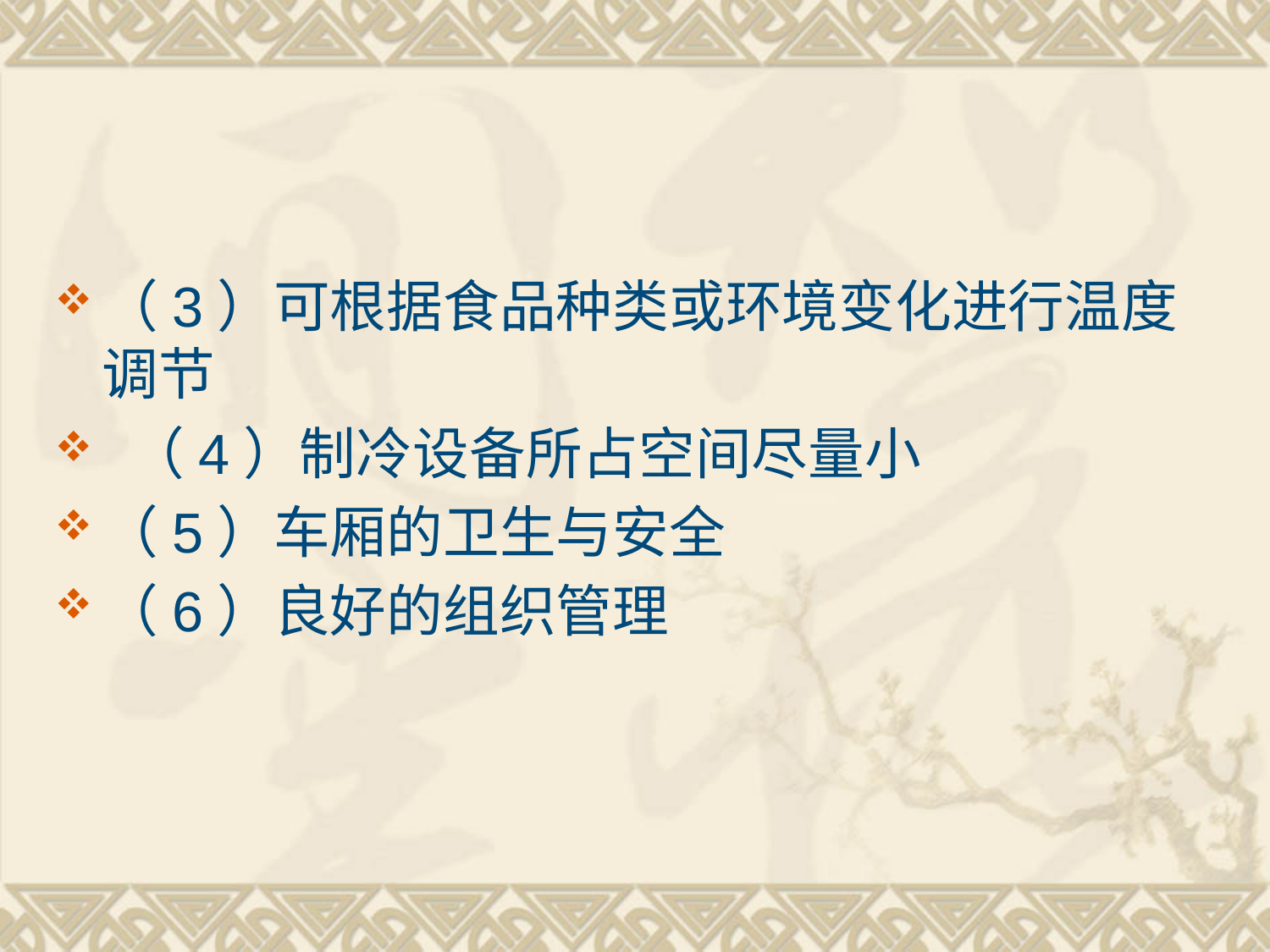

#
（3）可根据食品种类或环境变化进行温度调节
 （4）制冷设备所占空间尽量小
（5）车厢的卫生与安全
（6）良好的组织管理